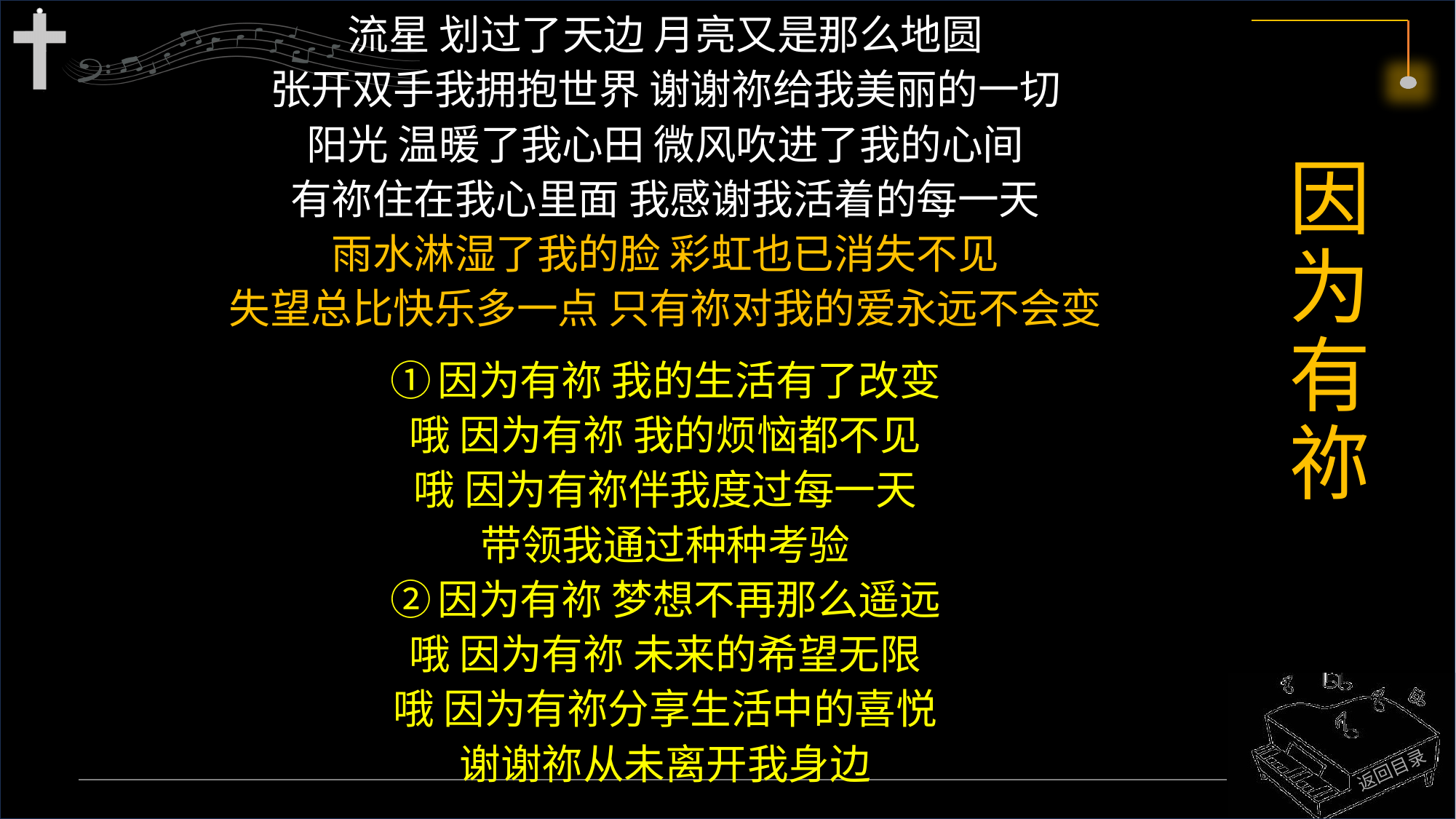

流星 划过了天边 月亮又是那么地圆
张开双手我拥抱世界 谢谢祢给我美丽的一切
阳光 温暖了我心田 微风吹进了我的心间
有祢住在我心里面 我感谢我活着的每一天
雨水淋湿了我的脸 彩虹也已消失不见
失望总比快乐多一点 只有祢对我的爱永远不会变

①因为有祢 我的生活有了改变
哦 因为有祢 我的烦恼都不见
哦 因为有祢伴我度过每一天
带领我通过种种考验
②因为有祢 梦想不再那么遥远
哦 因为有祢 未来的希望无限
哦 因为有祢分享生活中的喜悦
谢谢祢从未离开我身边
# 因为有祢